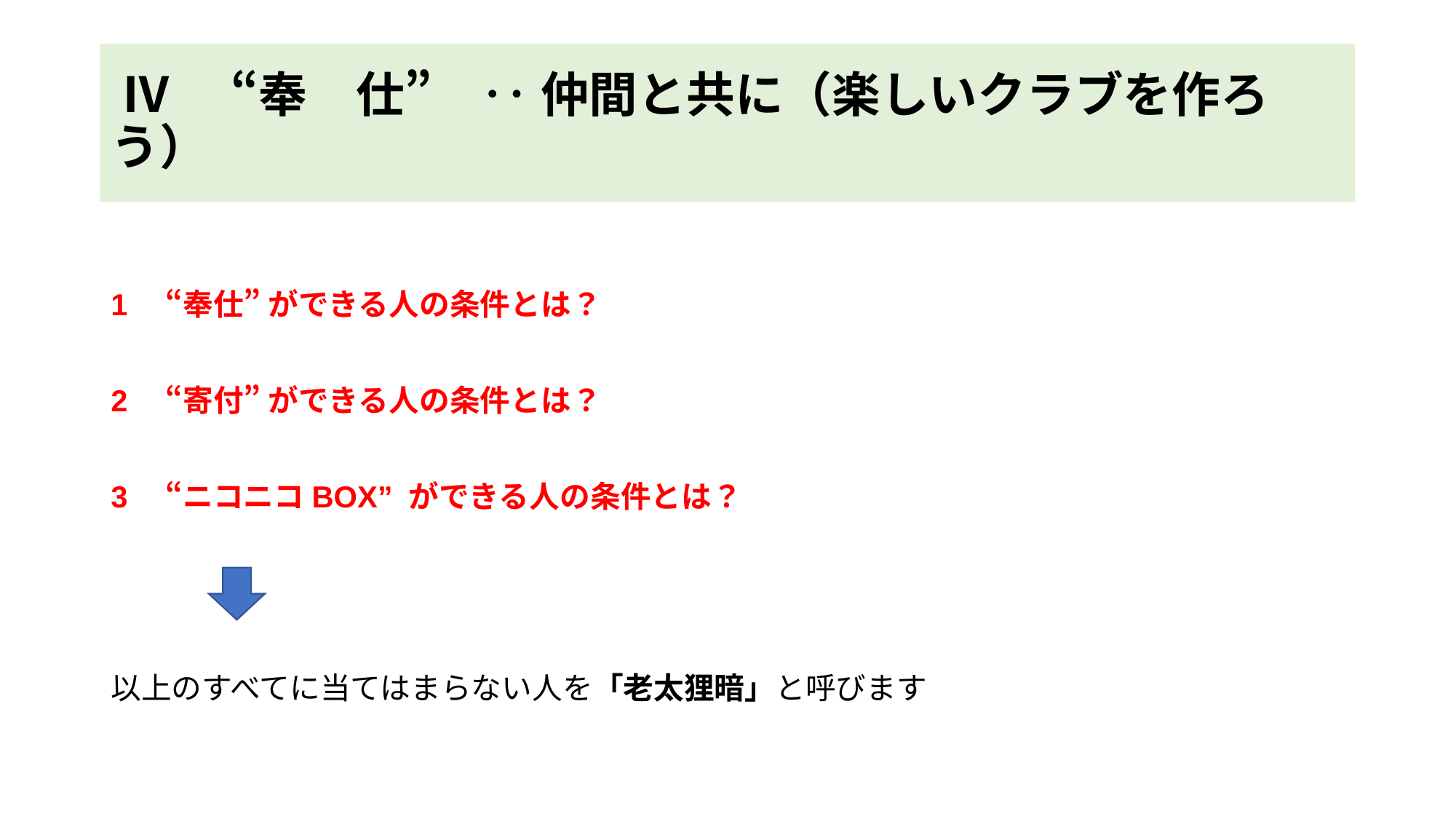

# Ⅳ　“奉　仕”　‥ 仲間と共に（楽しいクラブを作ろう）

1　“奉仕” ができる人の条件とは？

2　“寄付” ができる人の条件とは？

3　“ニコニコBOX” ができる人の条件とは？

以上のすべてに当てはまらない人を「老太狸暗」と呼びます